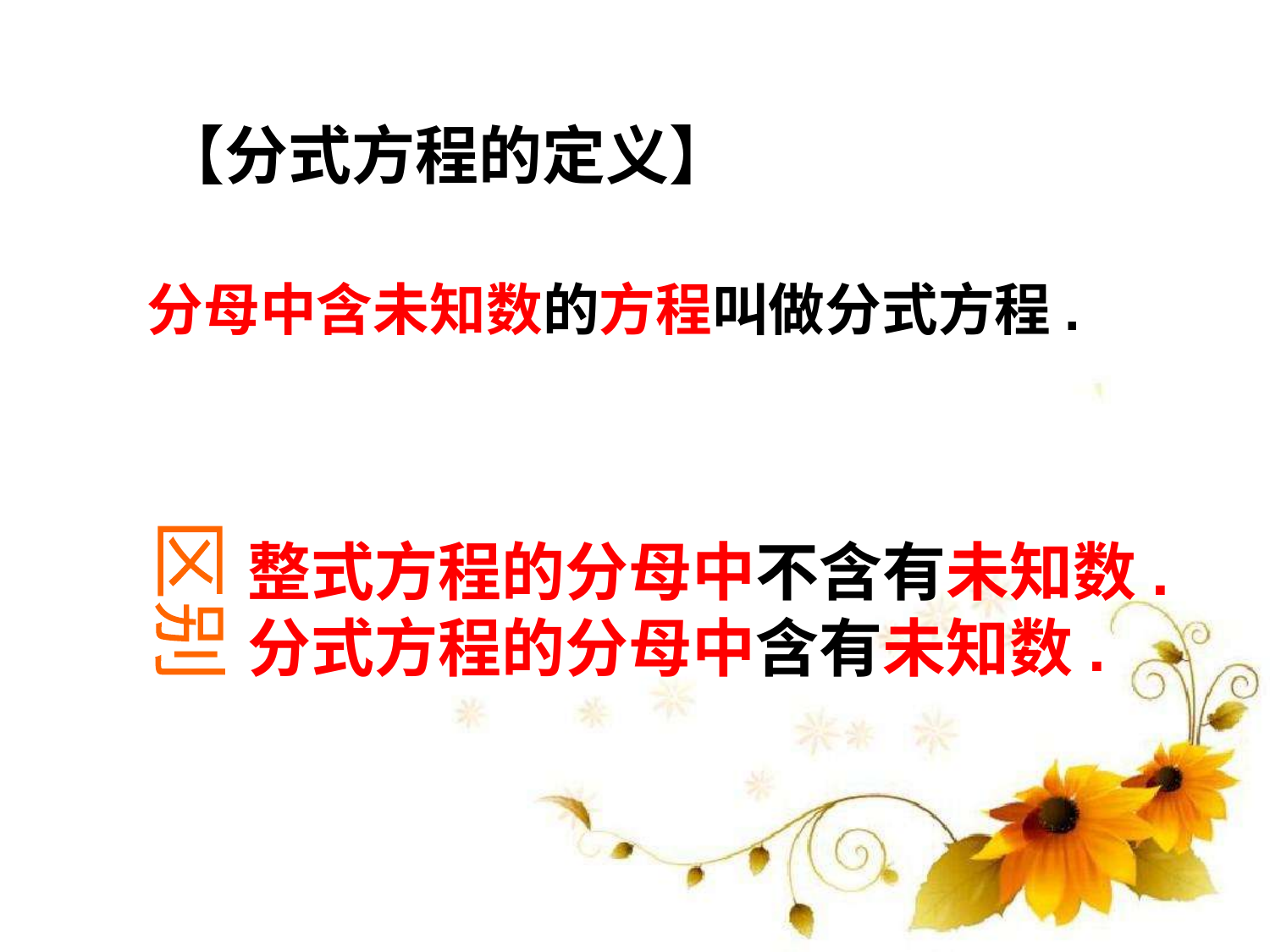

【分式方程的定义】
分母中含未知数的方程叫做分式方程.
整式方程的分母中不含有未知数.
分式方程的分母中含有未知数.
区别